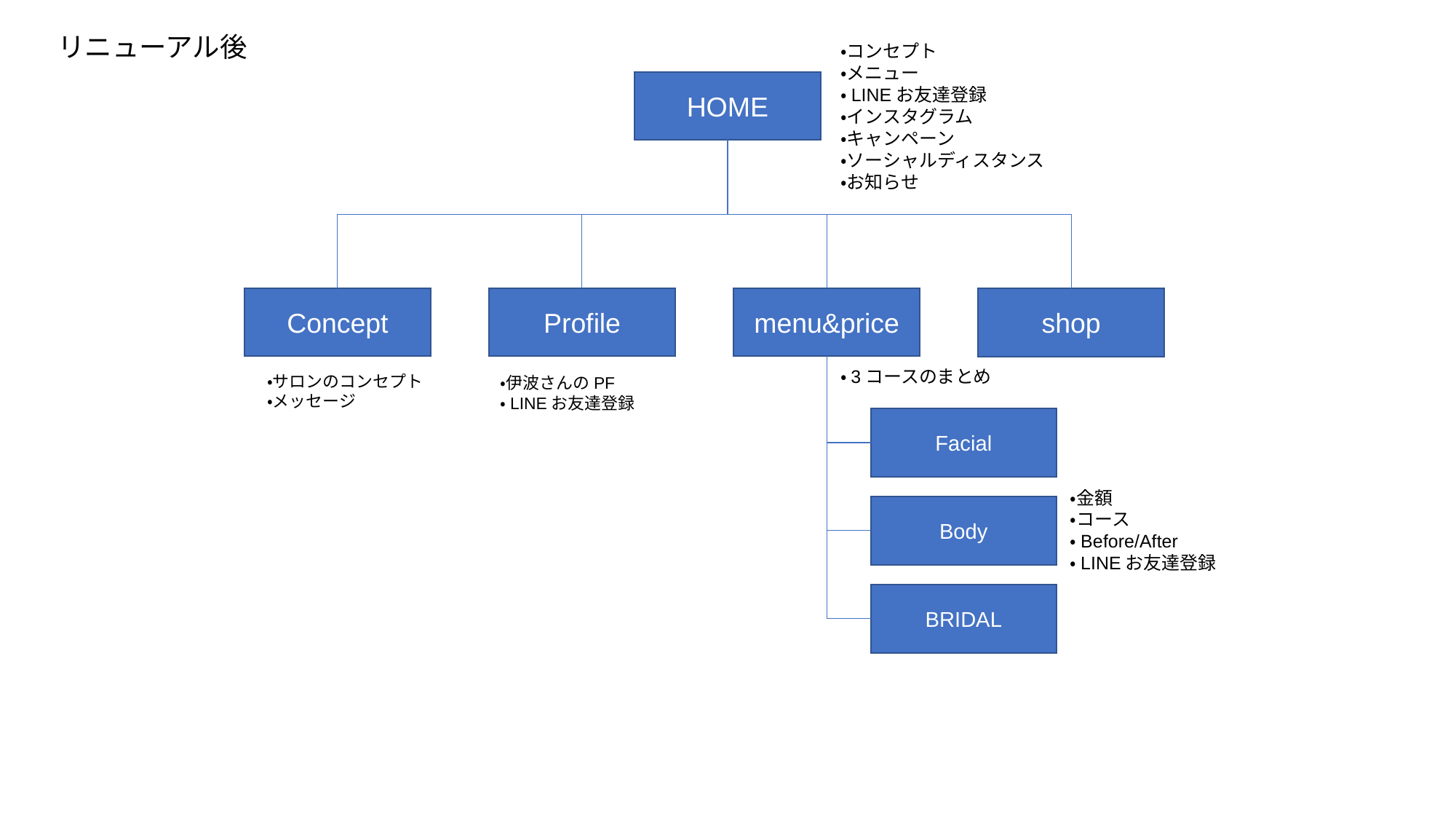

リニューアル後
・コンセプト
・メニュー
・LINEお友達登録
・インスタグラム
・キャンペーン
・ソーシャルディスタンス
・お知らせ
HOME
Concept
Profile
menu&price
shop
・3コースのまとめ
・サロンのコンセプト
・メッセージ
・伊波さんのPF
・LINEお友達登録
Facial
・金額
・コース
・Before/After
・LINEお友達登録
Body
BRIDAL